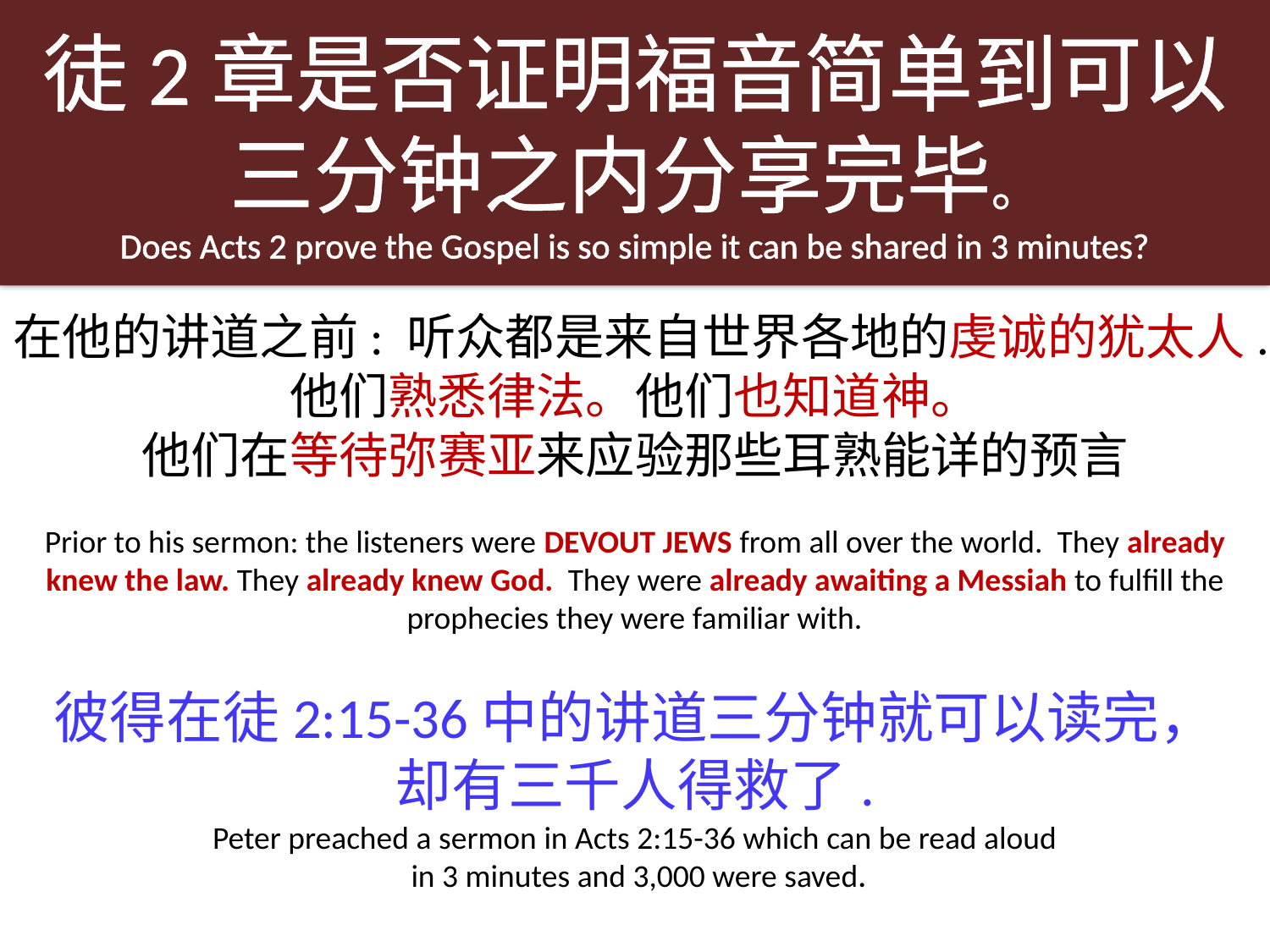

徒2章是否证明福音简单到可以
三分钟之内分享完毕。
Does Acts 2 prove the Gospel is so simple it can be shared in 3 minutes?
在他的讲道之前: 听众都是来自世界各地的虔诚的犹太人.
他们熟悉律法。他们也知道神。
他们在等待弥赛亚来应验那些耳熟能详的预言

Prior to his sermon: the listeners were DEVOUT JEWS from all over the world.  They already knew the law. They already knew God.  They were already awaiting a Messiah to fulfill the prophecies they were familiar with.
彼得在徒2:15-36中的讲道三分钟就可以读完，
却有三千人得救了.
Peter preached a sermon in Acts 2:15-36 which can be read aloud
 in 3 minutes and 3,000 were saved.